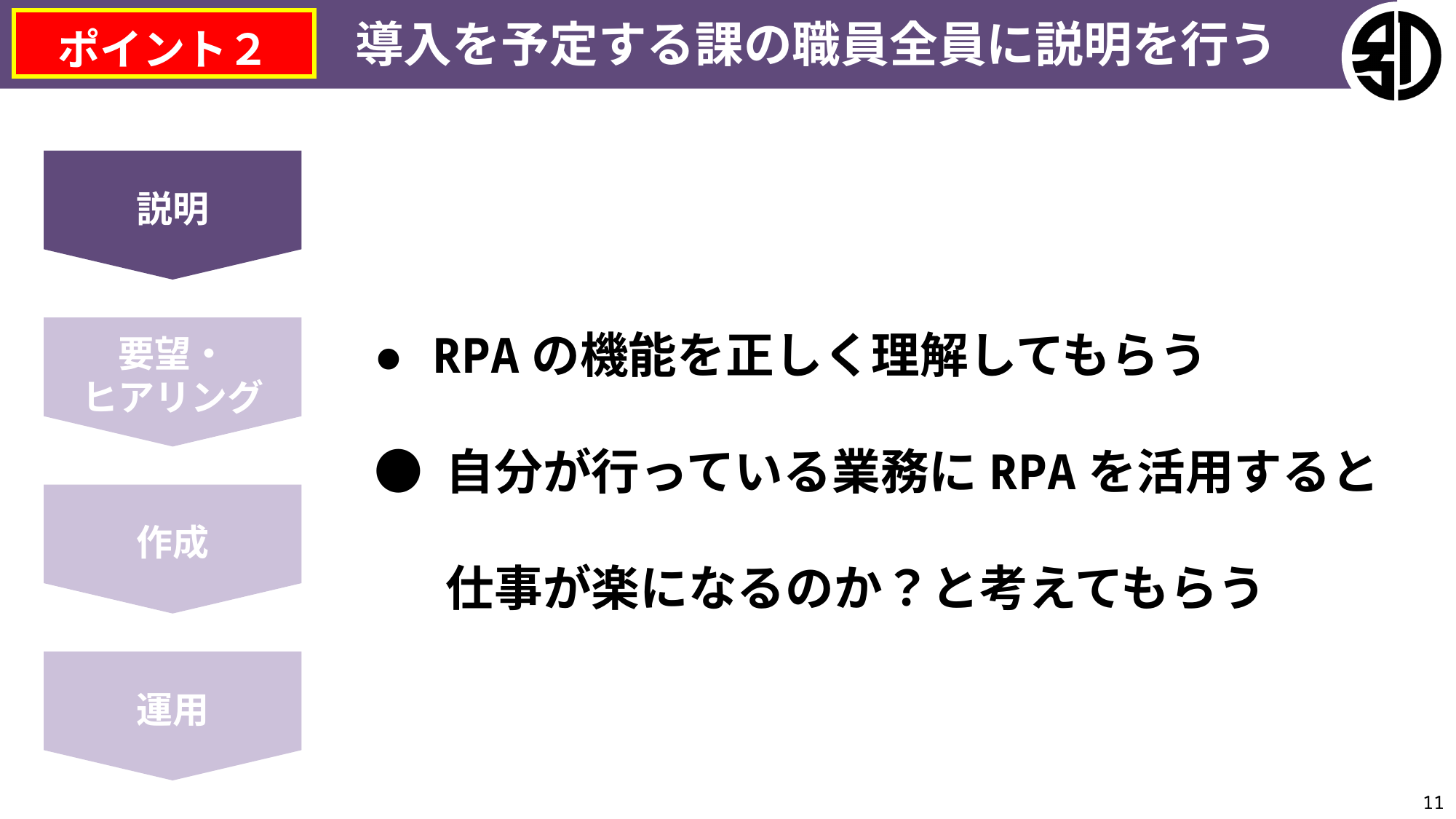

導入を予定する課の職員全員に説明を行う
ポイント２
説明
要望・
ヒアリング
● RPAの機能を正しく理解してもらう
● 自分が行っている業務にRPAを活用すると
 　仕事が楽になるのか？と考えてもらう
作成
運用